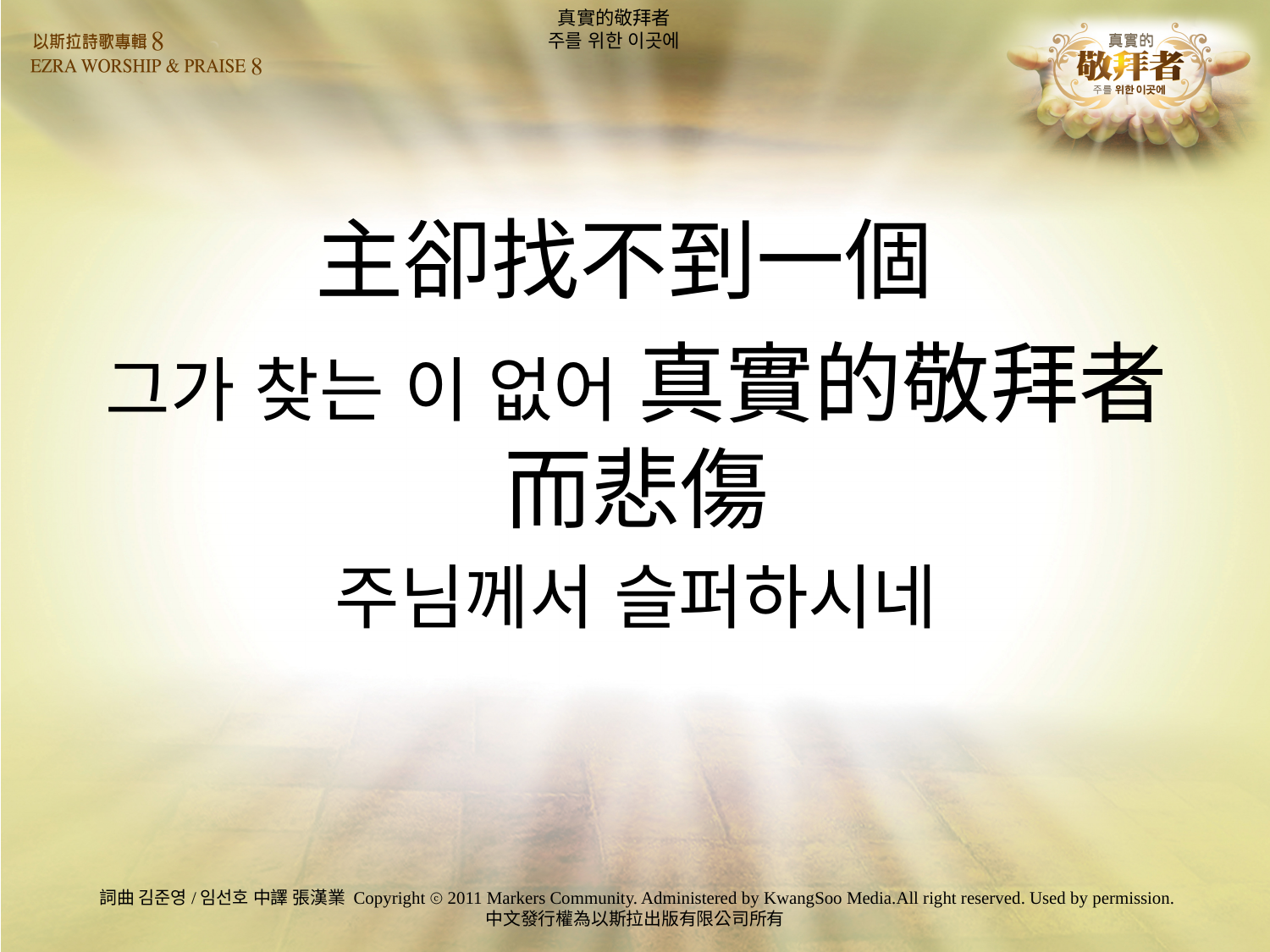

# 真實的敬拜者 주를 위한 이곳에
主卻找不到一個
그가 찾는 이 없어 真實的敬拜者而悲傷
주님께서 슬퍼하시네
詞曲 김준영/임선호 中譯 張漢業	Copyright ⓒ 2011 Markers Community. Administered by KwangSoo Media.All right reserved. Used by permission.
中文發行權為以斯拉出版有限公司所有